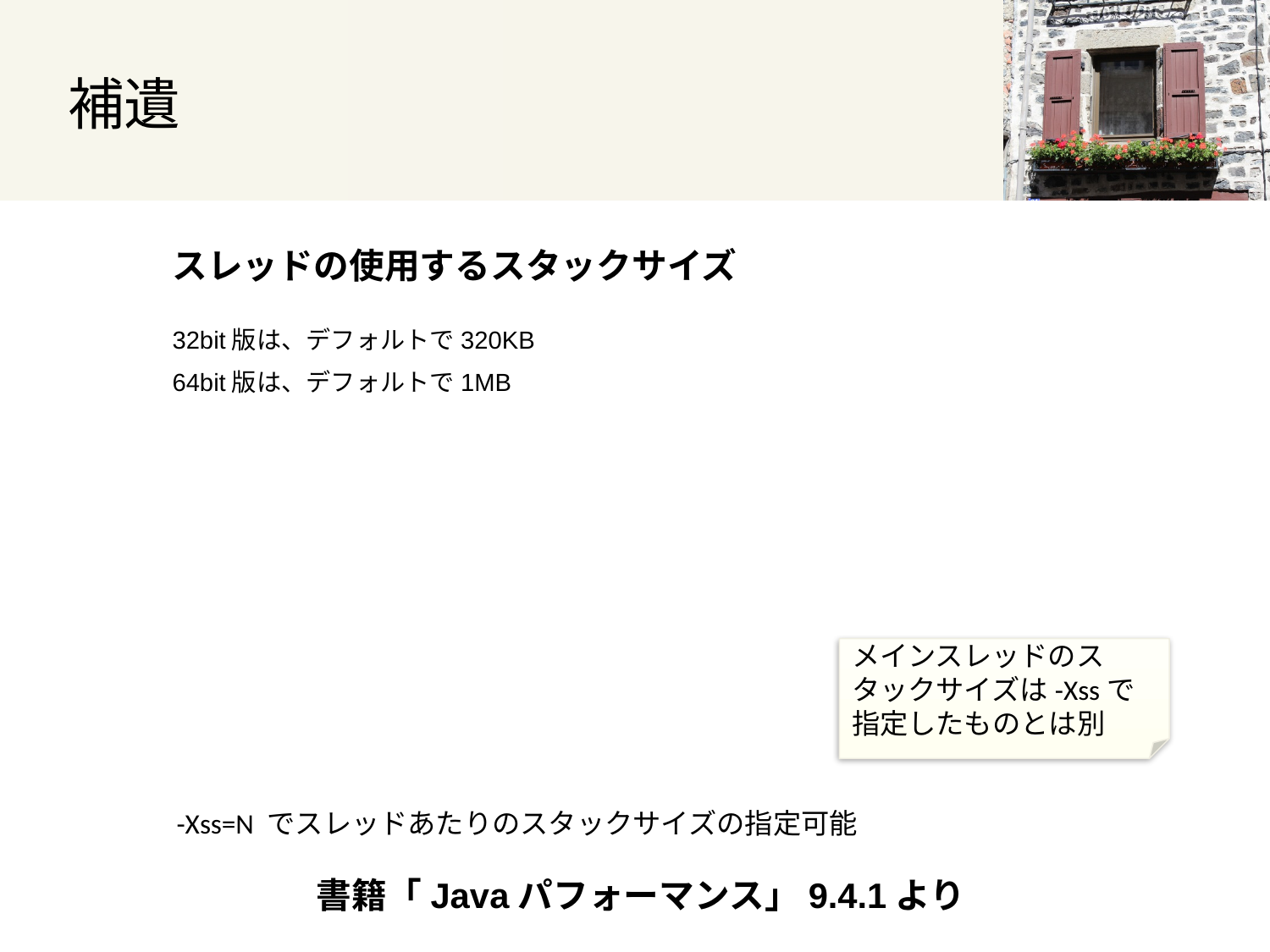

# 補遺

スレッドの使用するスタックサイズ
32bit版は、デフォルトで320KB
64bit版は、デフォルトで1MB
メインスレッドのスタックサイズは-Xssで指定したものとは別
-Xss=N でスレッドあたりのスタックサイズの指定可能
書籍「Javaパフォーマンス」9.4.1より